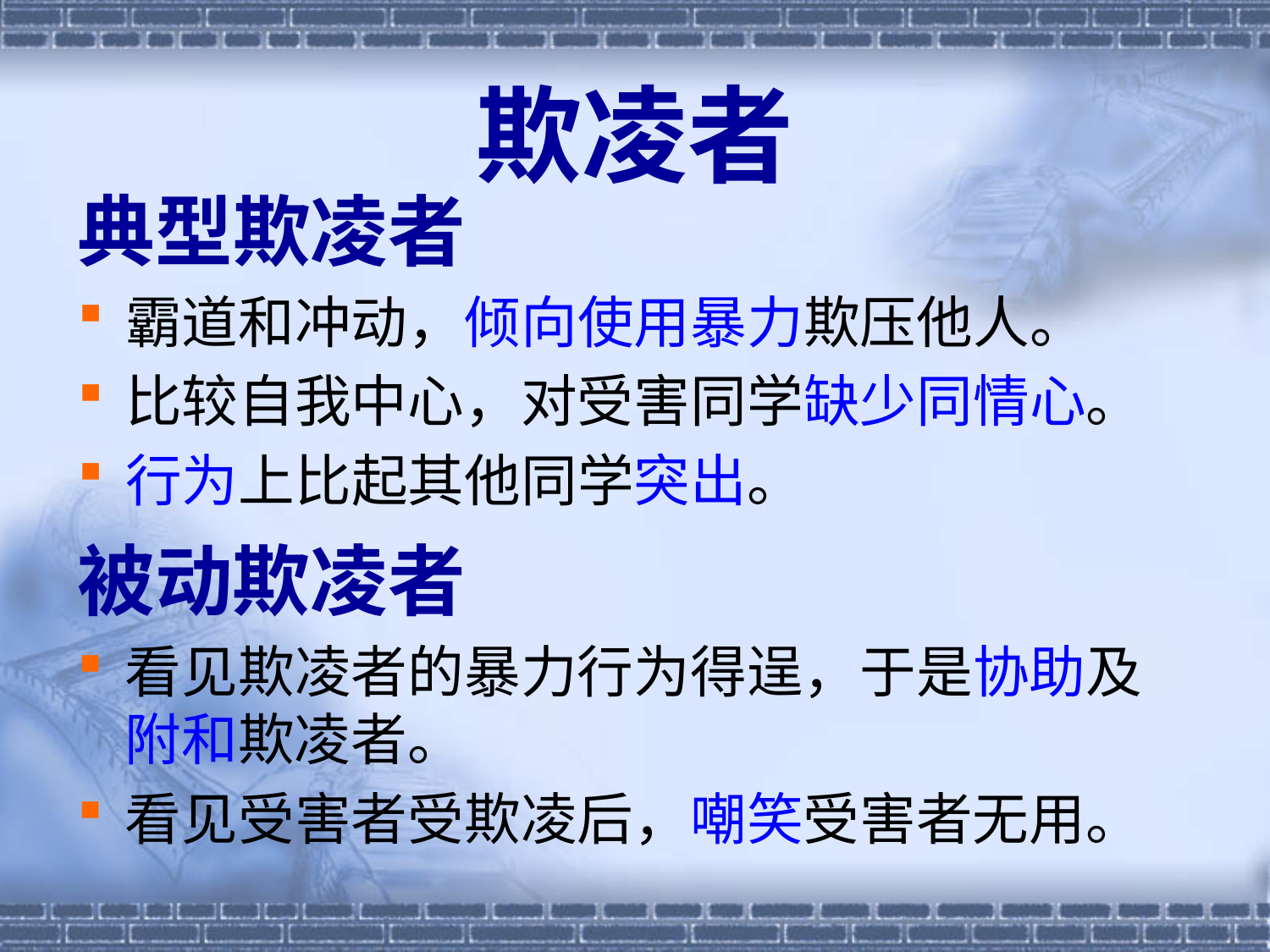

# 欺凌者
典型欺凌者
霸道和冲动，倾向使用暴力欺压他人。
比较自我中心，对受害同学缺少同情心。
行为上比起其他同学突出。
被动欺凌者
看见欺凌者的暴力行为得逞，于是协助及附和欺凌者。
看见受害者受欺凌后，嘲笑受害者无用。